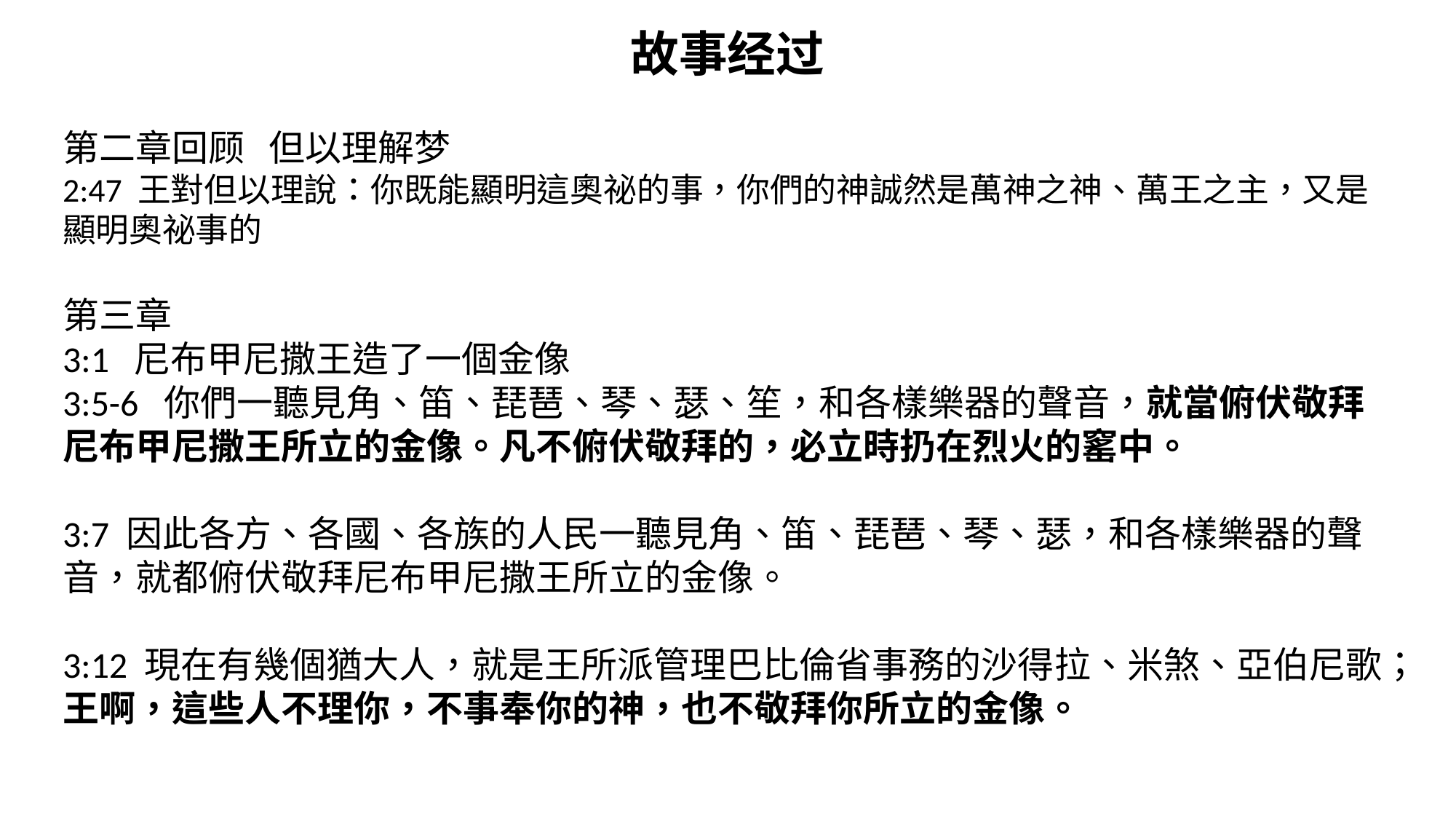

故事经过

第二章回顾   但以理解梦
2:47 王對但以理說：你既能顯明這奧祕的事，你們的神誠然是萬神之神、萬王之主，又是顯明奧祕事的

第三章
3:1  尼布甲尼撒王造了一個金像
3:5-6  你們一聽見角、笛、琵琶、琴、瑟、笙，和各樣樂器的聲音，就當俯伏敬拜尼布甲尼撒王所立的金像。凡不俯伏敬拜的，必立時扔在烈火的窰中。

3:7 因此各方、各國、各族的人民一聽見角、笛、琵琶、琴、瑟，和各樣樂器的聲音，就都俯伏敬拜尼布甲尼撒王所立的金像。

3:12 現在有幾個猶大人，就是王所派管理巴比倫省事務的沙得拉、米煞、亞伯尼歌；王啊，這些人不理你，不事奉你的神，也不敬拜你所立的金像。